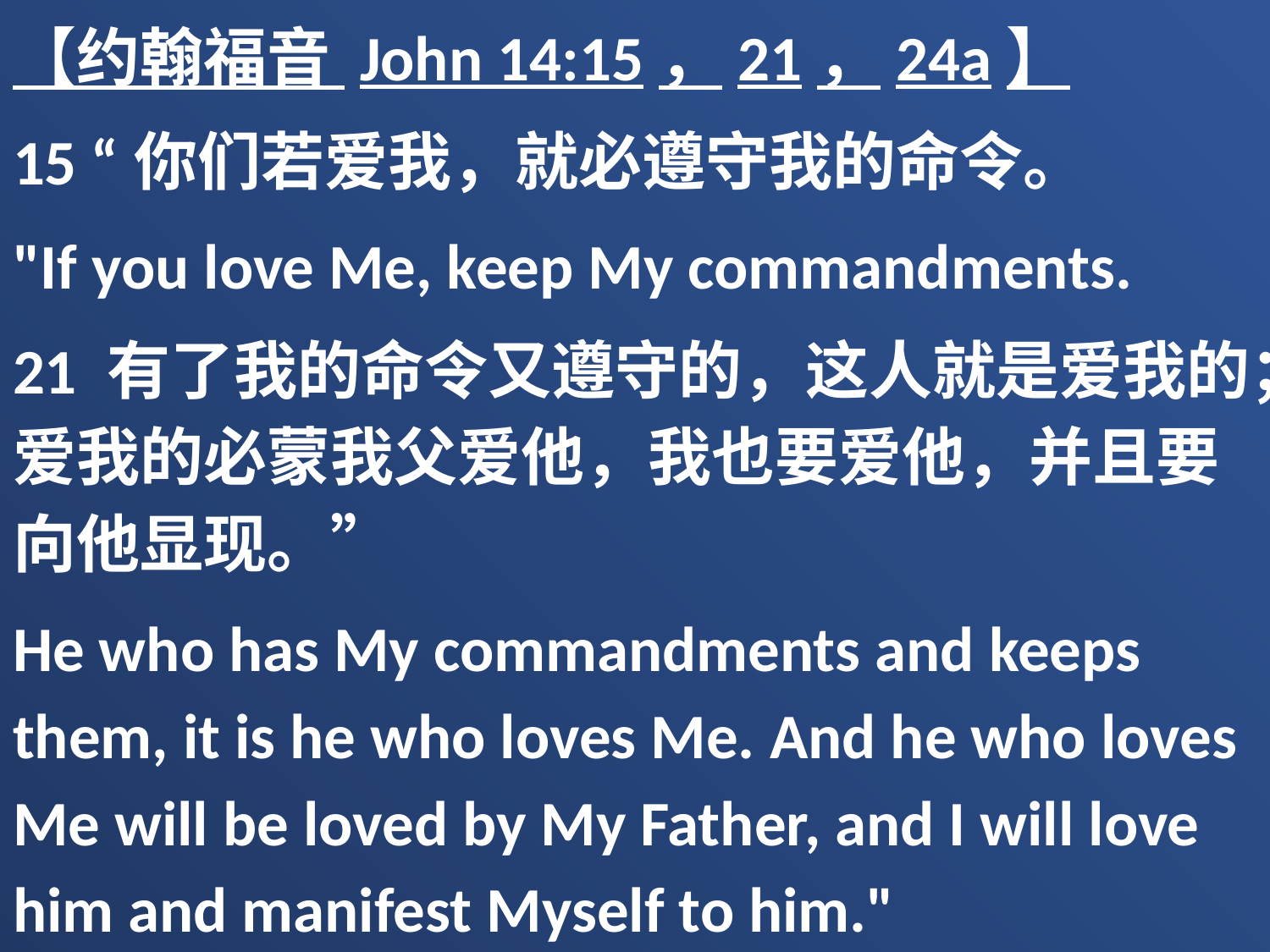

【约翰福音 John 14:15，21，24a】
15 “你们若爱我，就必遵守我的命令。
"If you love Me, keep My commandments.
21 有了我的命令又遵守的，这人就是爱我的；爱我的必蒙我父爱他，我也要爱他，并且要向他显现。”
He who has My commandments and keeps them, it is he who loves Me. And he who loves Me will be loved by My Father, and I will love him and manifest Myself to him."